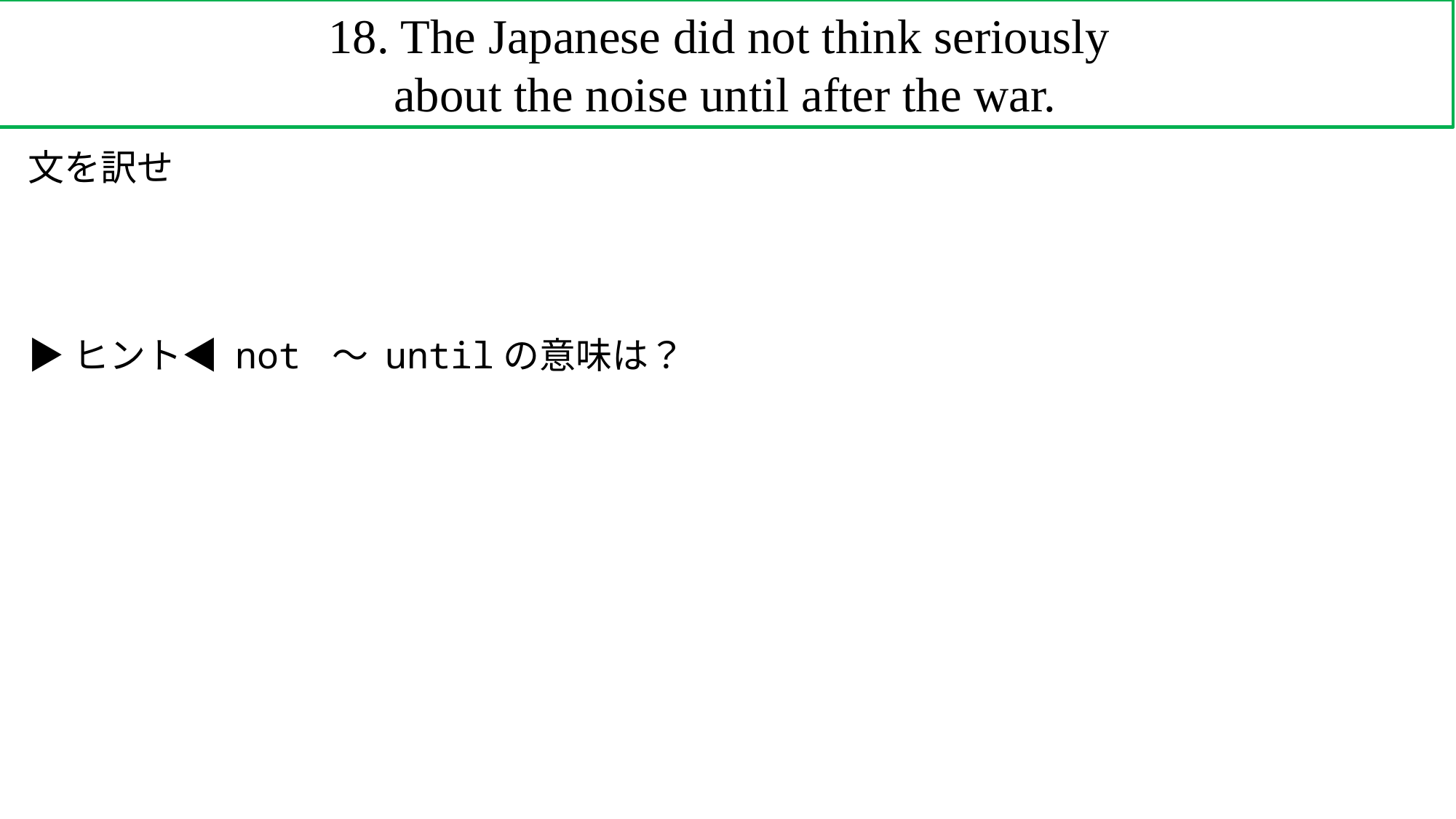

18. The Japanese did not think seriously
about the noise until after the war.
文を訳せ
▶ヒント◀ not ～ untilの意味は？